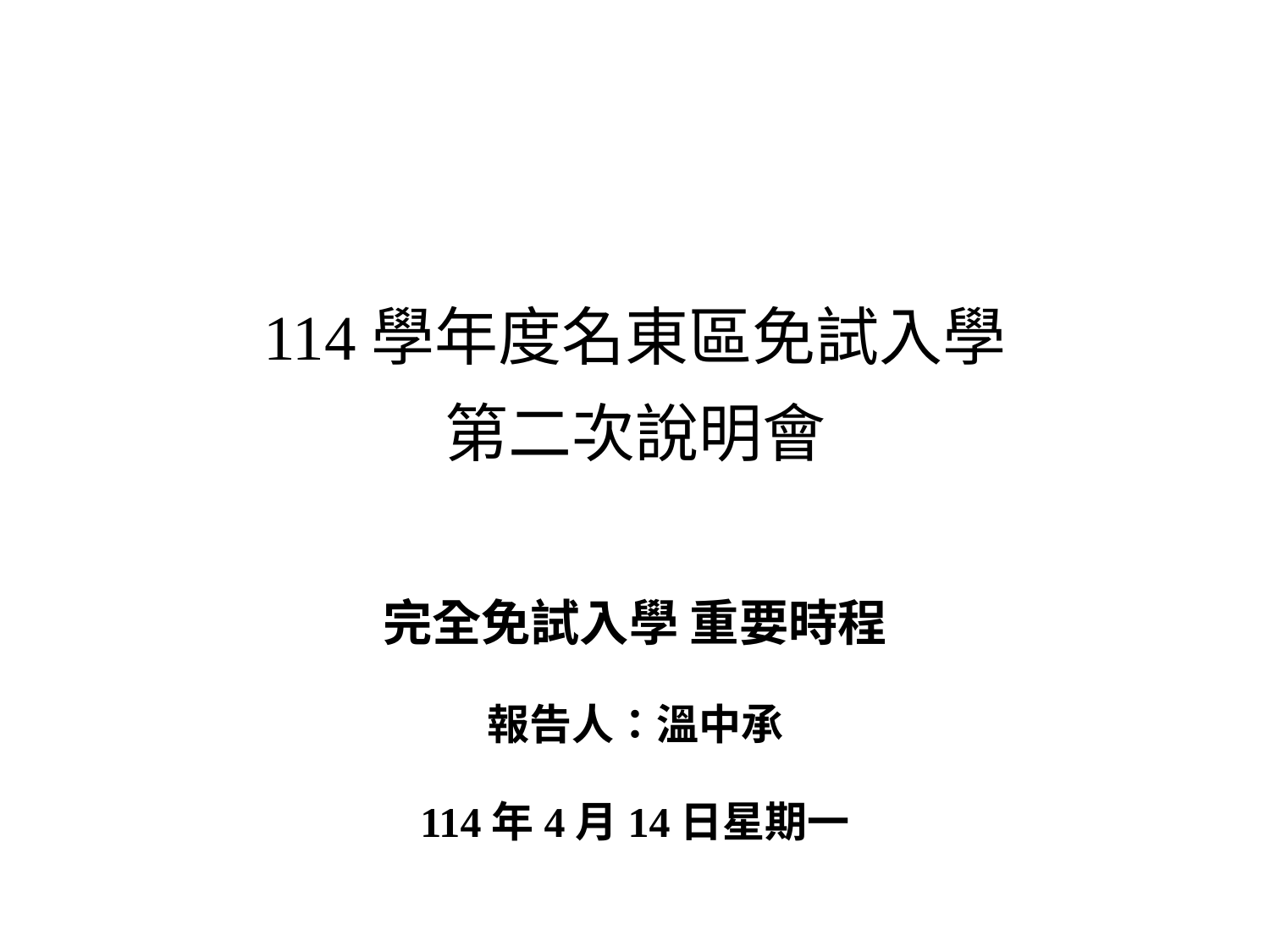

# 114學年度名東區免試入學 第二次說明會
完全免試入學 重要時程
報告人：溫中承
114年4月14日星期一